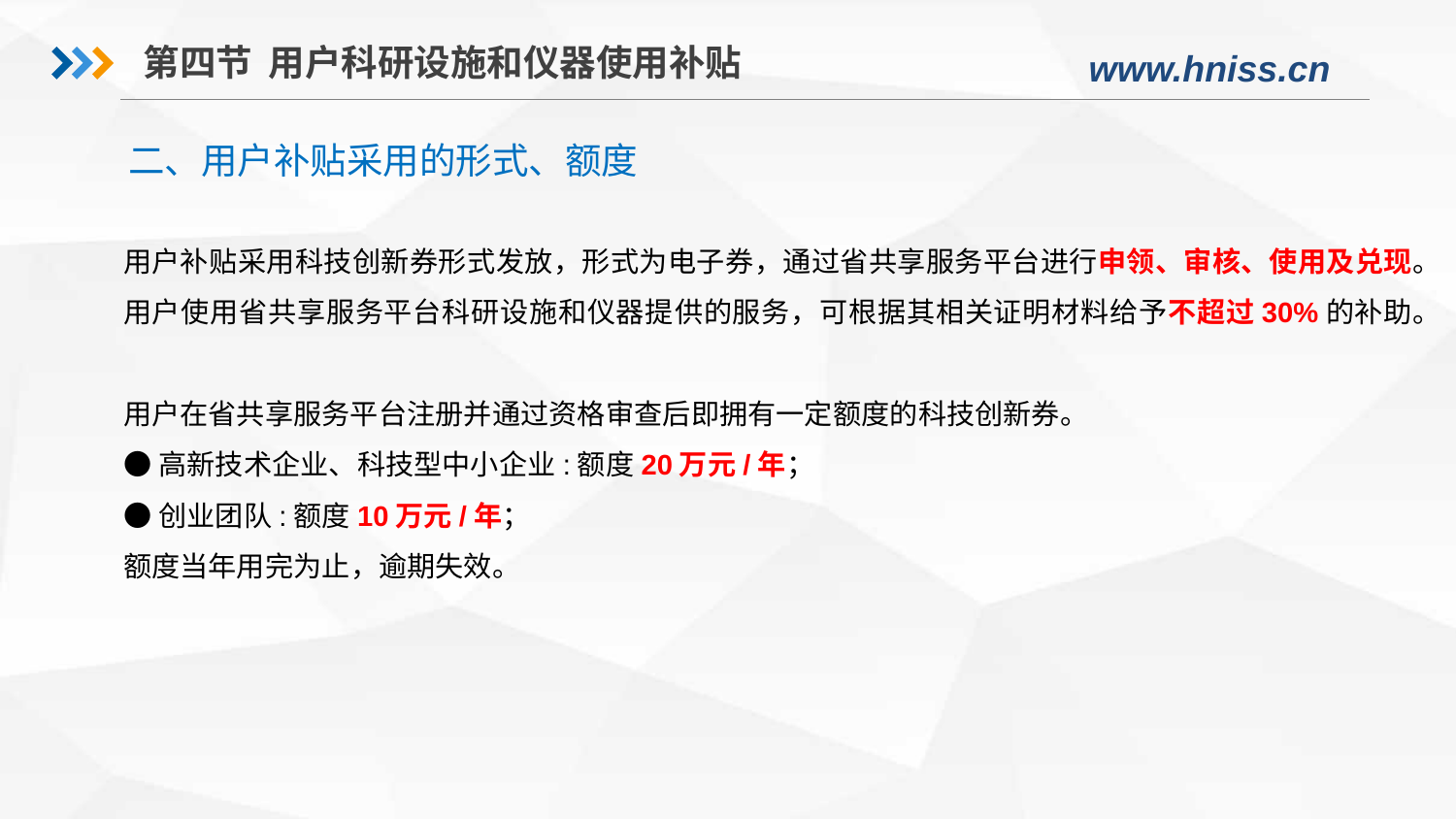

第四节  用户科研设施和仪器使用补贴
二、用户补贴采用的形式、额度

用户补贴采用科技创新券形式发放，形式为电子券，通过省共享服务平台进行申领、审核、使用及兑现。
用户使用省共享服务平台科研设施和仪器提供的服务，可根据其相关证明材料给予不超过30%的补助。

用户在省共享服务平台注册并通过资格审查后即拥有一定额度的科技创新券。
●高新技术企业、科技型中小企业:额度20万元/年；
●创业团队:额度10万元/年；
额度当年用完为止，逾期失效。